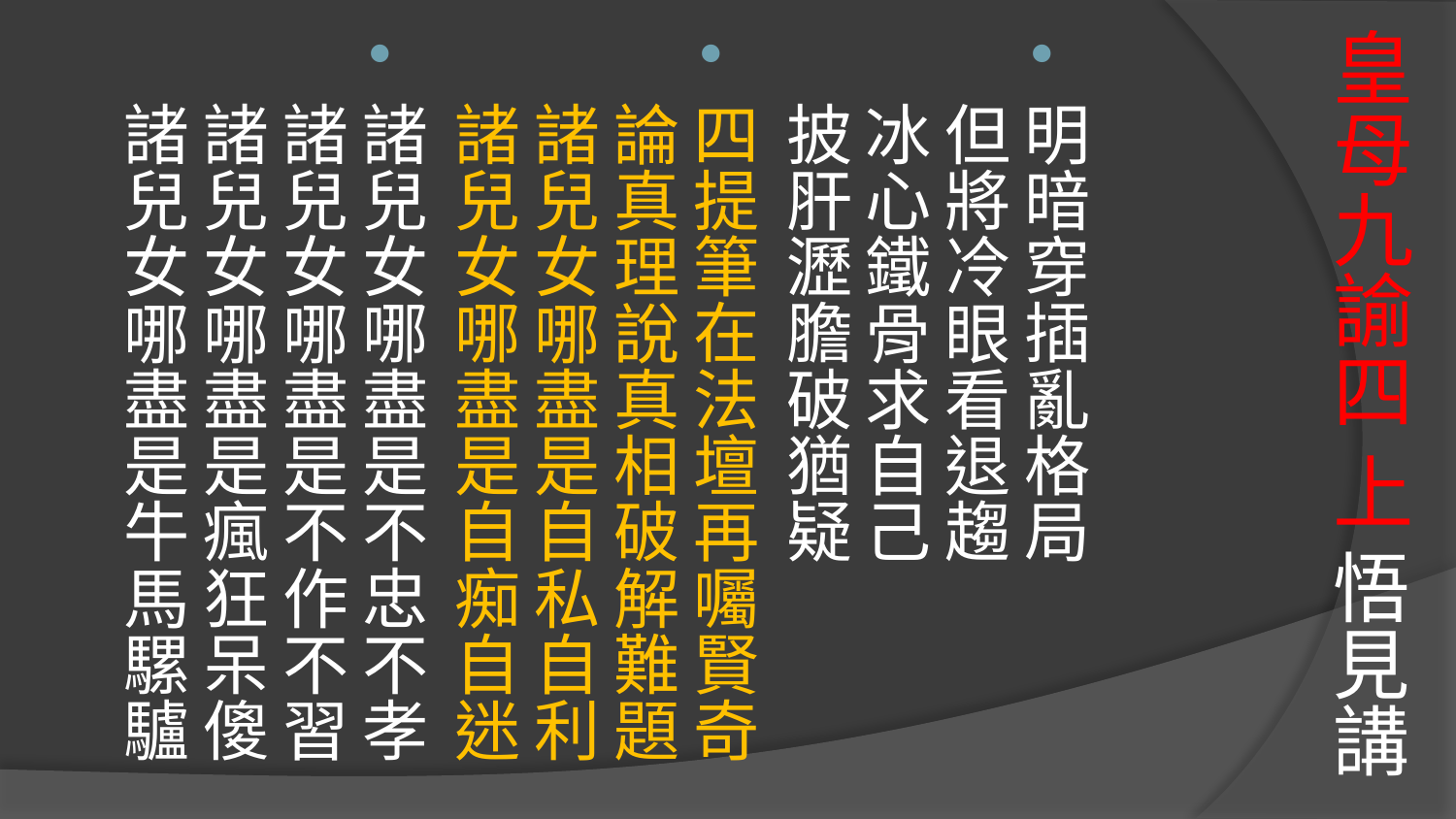

# 皇母九諭四 上 悟見講
明暗穿插亂格局           但將冷眼看退趨
冰心鐵骨求自己           披肝瀝膽破猶疑
四提筆在法壇再囑賢奇論真理說真相破解難題
諸兒女哪盡是自私自利諸兒女哪盡是自痴自迷
諸兒女哪盡是不忠不孝諸兒女哪盡是不作不習
諸兒女哪盡是瘋狂呆傻諸兒女哪盡是牛馬騾驢